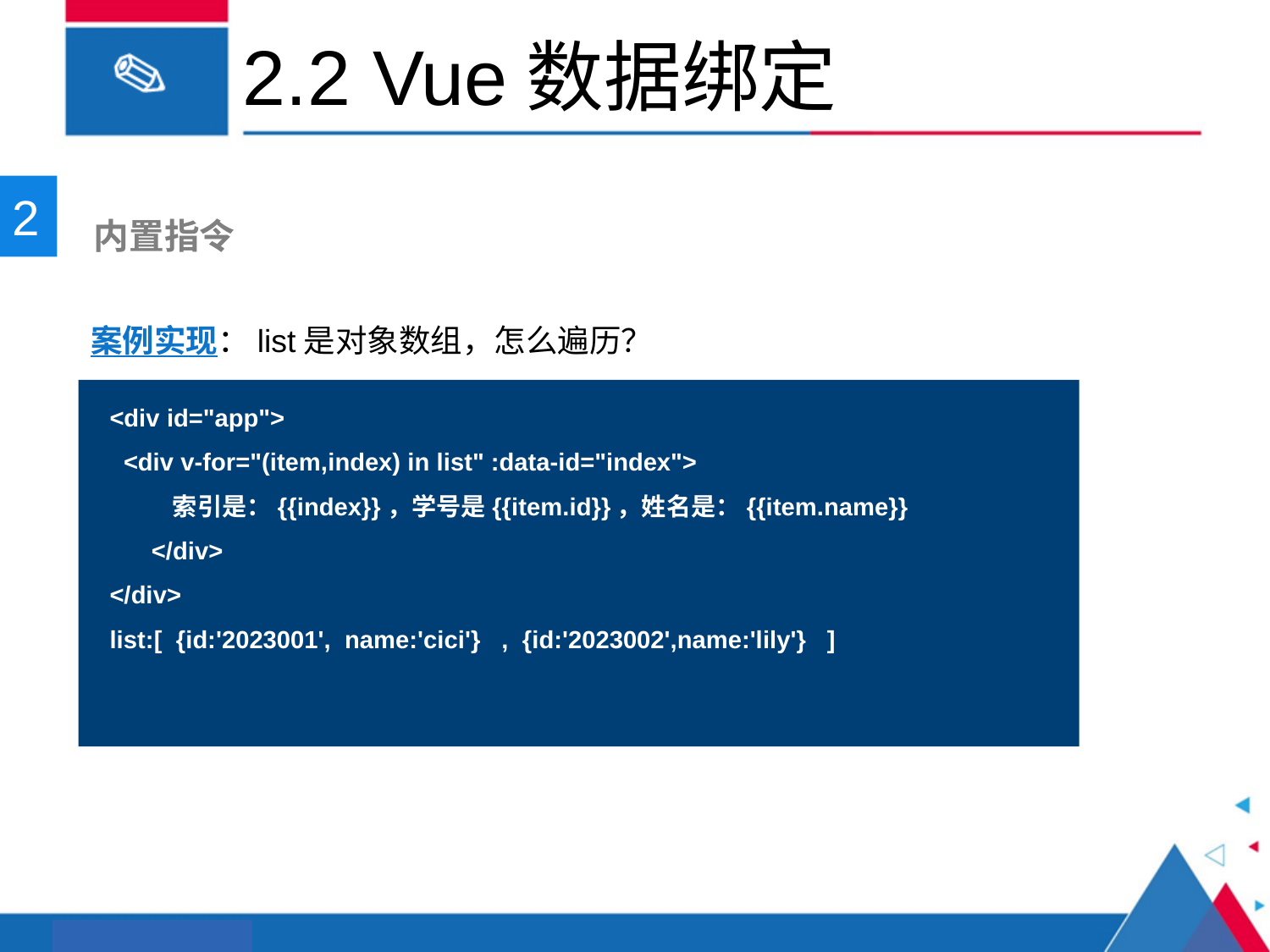

# 2.2 Vue数据绑定

2
  内置指令
案例实现：list是对象数组，怎么遍历？

<div id="app">
  <div v-for="(item,index) in list" :data-id="index">
          索引是：{{index}}，学号是{{item.id}}，姓名是：{{item.name}}
      </div>
</div>
list:[  {id:'2023001',  name:'cici'}   ,  {id:'2023002',name:'lily'}   ]